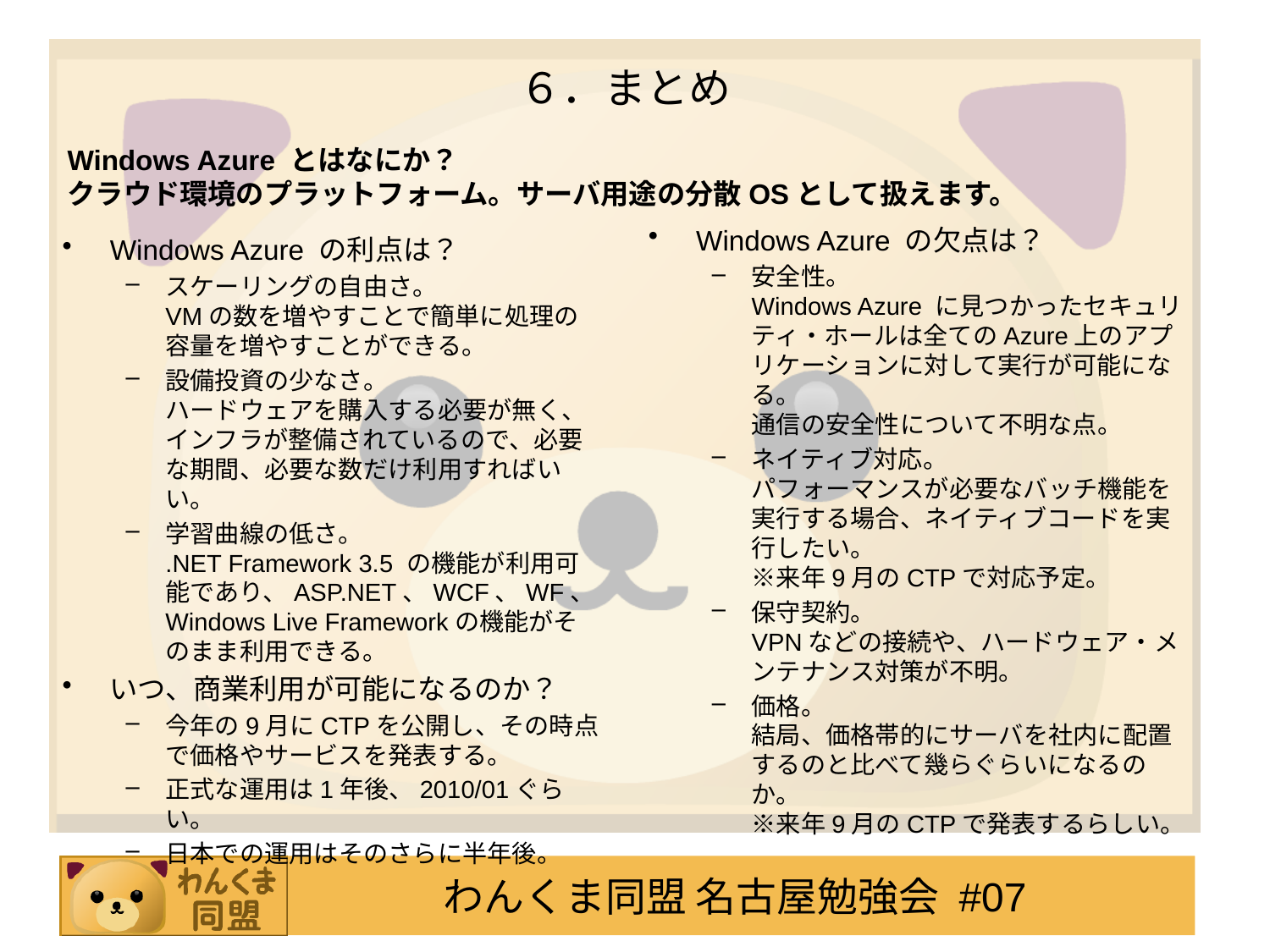

# ６．まとめ
Windows Azure とはなにか？
クラウド環境のプラットフォーム。サーバ用途の分散OSとして扱えます。
Windows Azure の欠点は？
安全性。
Windows Azure に見つかったセキュリティ・ホールは全てのAzure上のアプリケーションに対して実行が可能になる。
通信の安全性について不明な点。
ネイティブ対応。
パフォーマンスが必要なバッチ機能を実行する場合、ネイティブコードを実行したい。
※来年9月のCTPで対応予定。
保守契約。
VPNなどの接続や、ハードウェア・メンテナンス対策が不明。
価格。
結局、価格帯的にサーバを社内に配置するのと比べて幾らぐらいになるのか。
※来年9月のCTPで発表するらしい。

Windows Azure の利点は？
スケーリングの自由さ。
VMの数を増やすことで簡単に処理の容量を増やすことができる。
設備投資の少なさ。
ハードウェアを購入する必要が無く、インフラが整備されているので、必要な期間、必要な数だけ利用すればいい。
学習曲線の低さ。
.NET Framework 3.5 の機能が利用可能であり、ASP.NET、WCF、WF、Windows Live Frameworkの機能がそのまま利用できる。
いつ、商業利用が可能になるのか？
今年の9月にCTPを公開し、その時点で価格やサービスを発表する。
正式な運用は1年後、2010/01ぐらい。
日本での運用はそのさらに半年後。